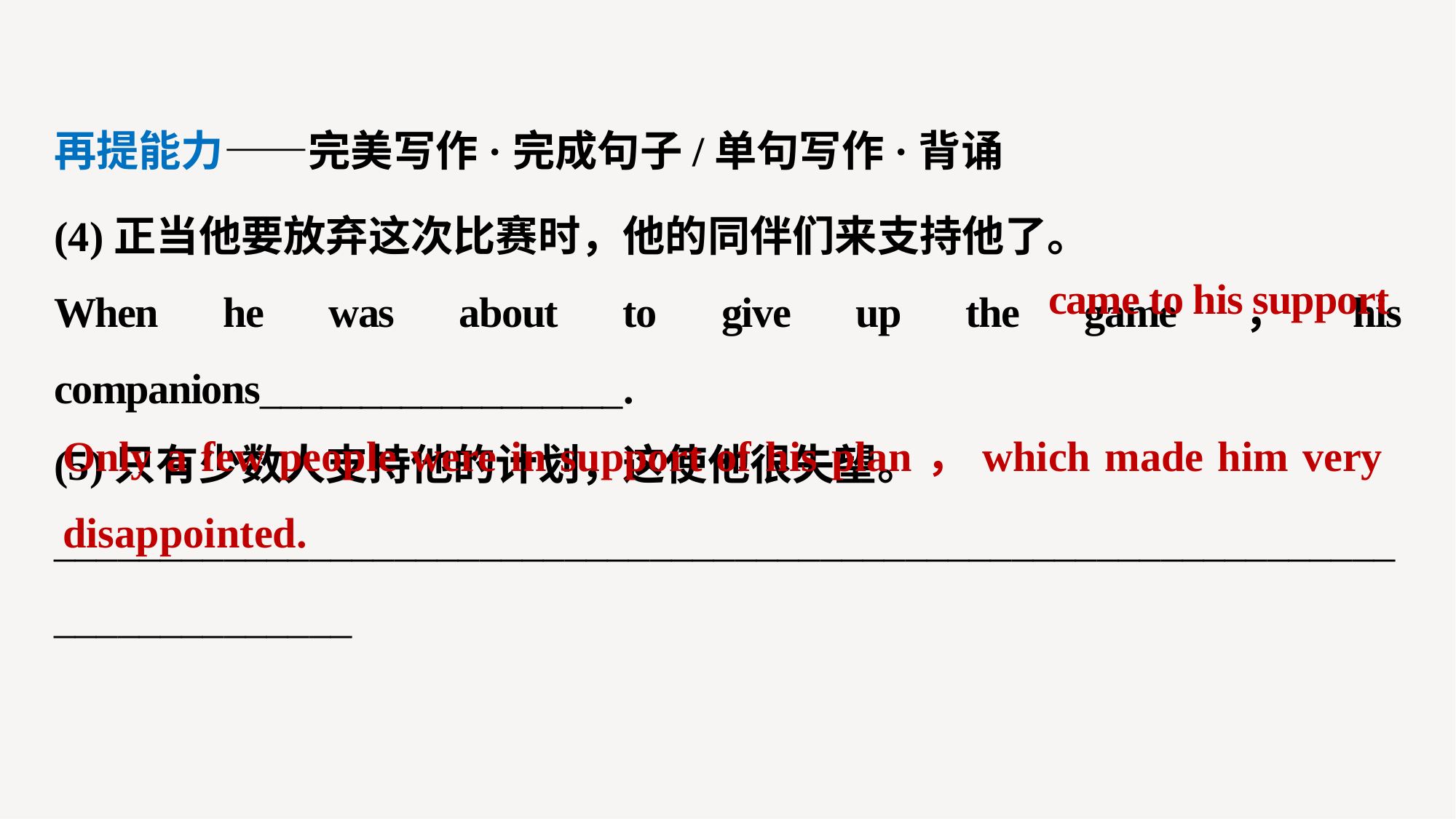

再提能力——完美写作·完成句子/单句写作·背诵
(4)正当他要放弃这次比赛时，他的同伴们来支持他了。
When he was about to give up the game，his companions__________________.
(5)只有少数人支持他的计划，这使他很失望。
_____________________________________________________________________________
came to his support
Only a few people were in support of his plan，which made him very disappointed.